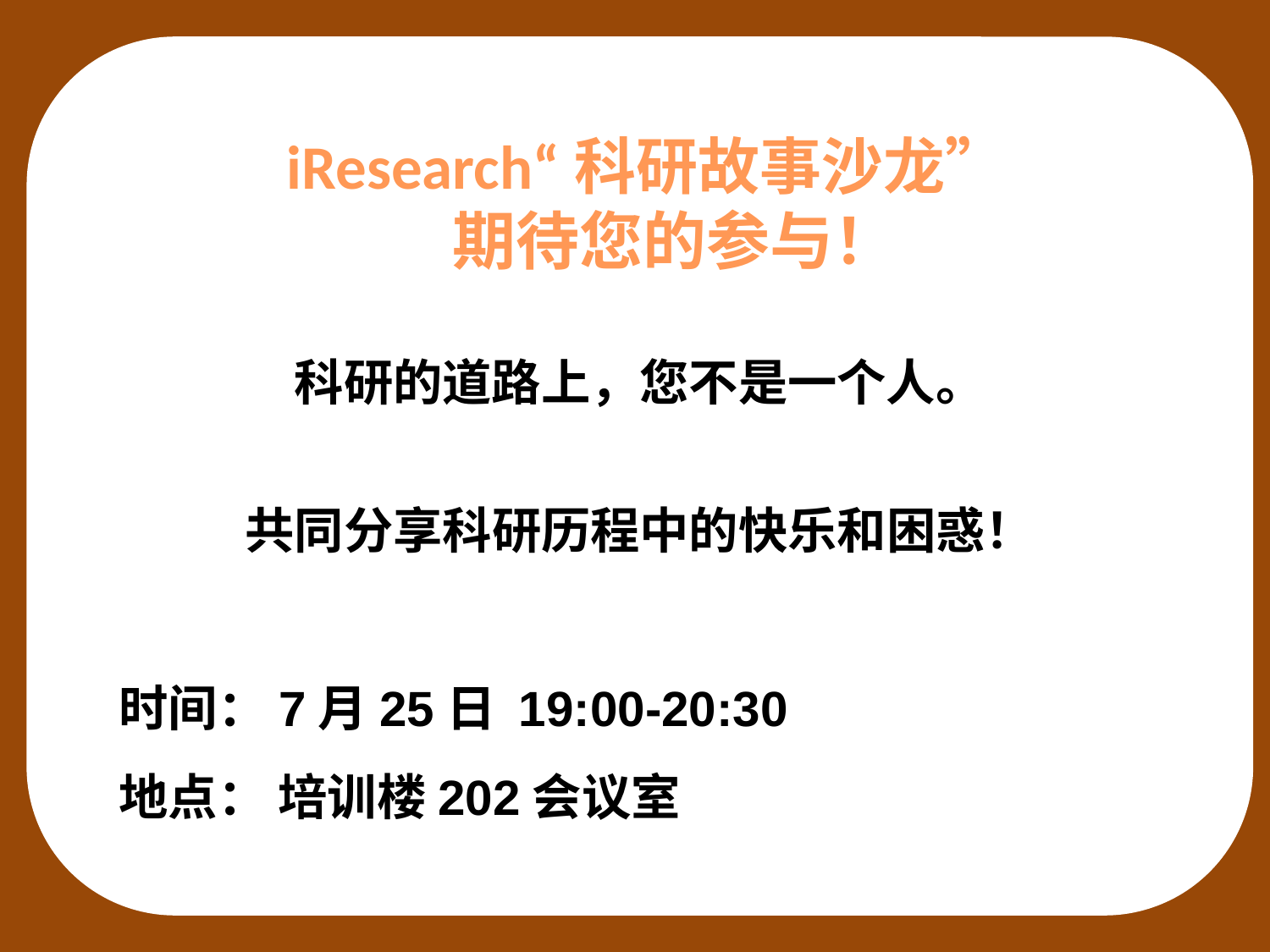

iResearch“科研故事沙龙”
    期待您的参与！

科研的道路上，您不是一个人。

共同分享科研历程中的快乐和困惑！

  时间：7月25日 19:00-20:30
  地点： 培训楼202会议室